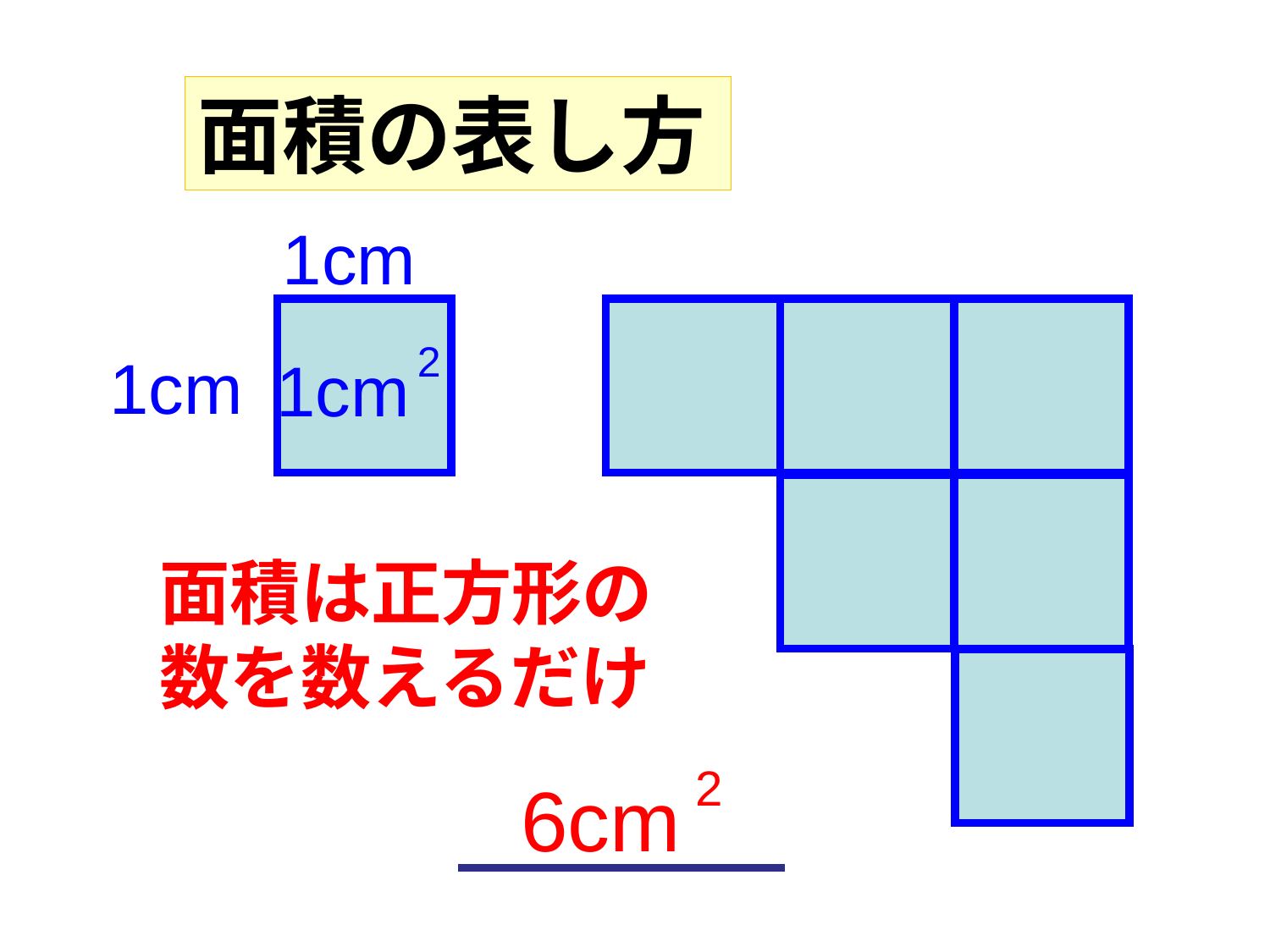

面積の表し方
1cm

2
1cm
1cm

面積は正方形の数を数えるだけ

2
6cm